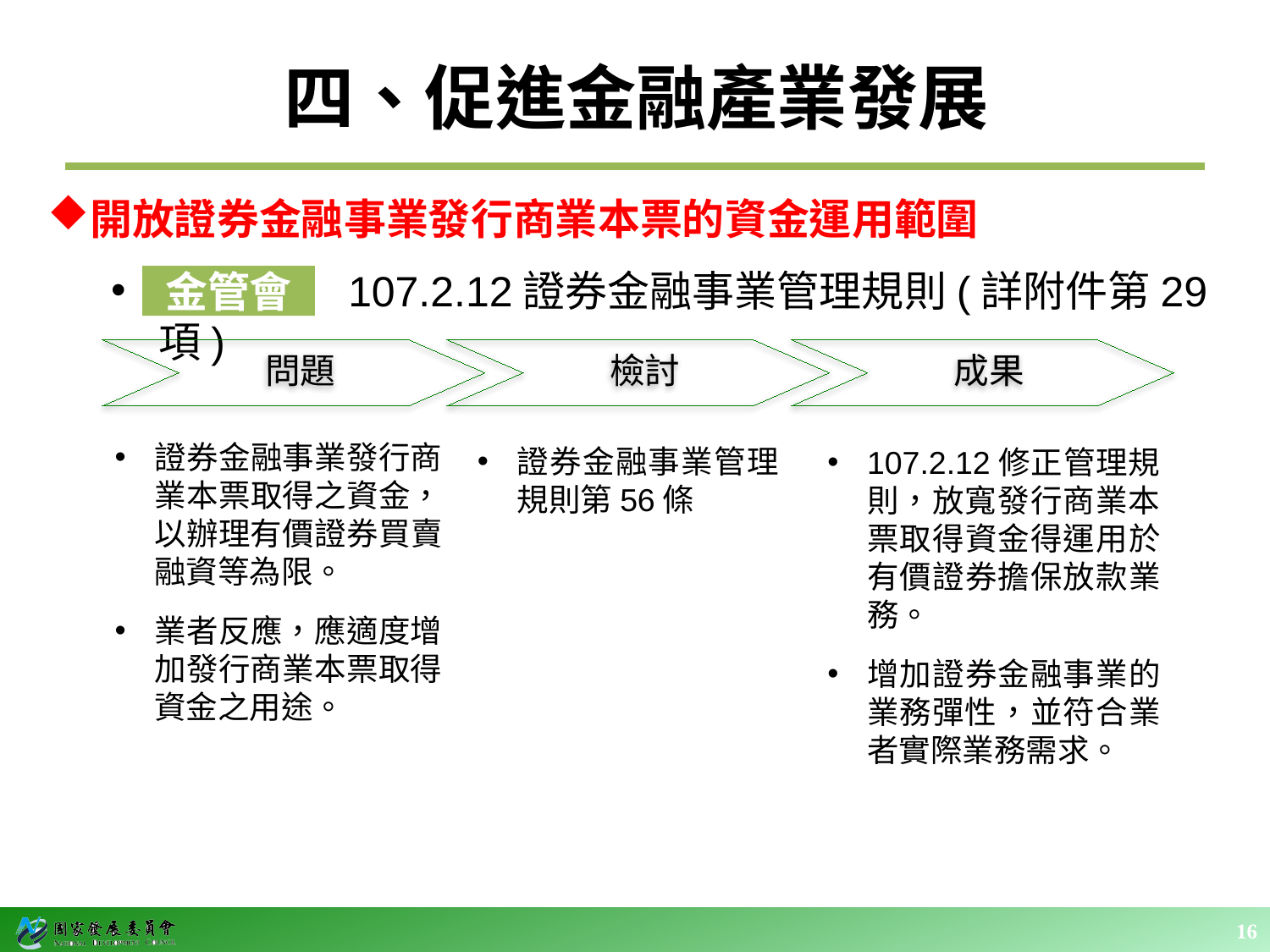

# 四、促進金融產業發展
開放證券金融事業發行商業本票的資金運用範圍
                107.2.12證券金融事業管理規則(詳附件第29項)

金管會
問題
檢討
成果
證券金融事業發行商業本票取得之資金，以辦理有價證券買賣融資等為限。
業者反應，應適度增加發行商業本票取得資金之用途。

證券金融事業管理規則第56條

107.2.12修正管理規則，放寬發行商業本票取得資金得運用於有價證券擔保放款業務。
增加證券金融事業的業務彈性，並符合業者實際業務需求。

16